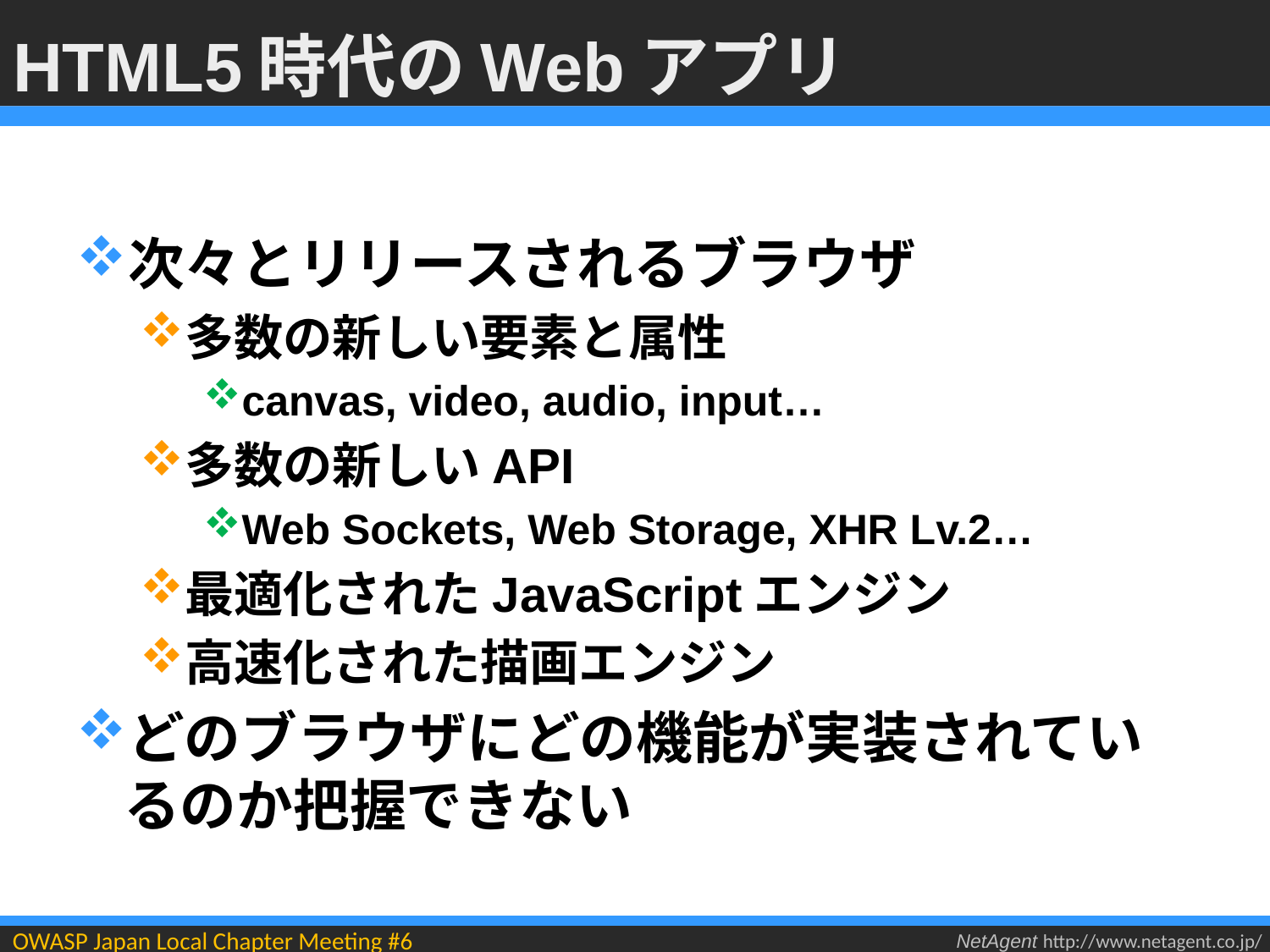

# HTML5時代のWebアプリ
次々とリリースされるブラウザ
多数の新しい要素と属性
canvas, video, audio, input…
多数の新しいAPI
Web Sockets, Web Storage, XHR Lv.2…
最適化されたJavaScriptエンジン
高速化された描画エンジン
どのブラウザにどの機能が実装されているのか把握できない